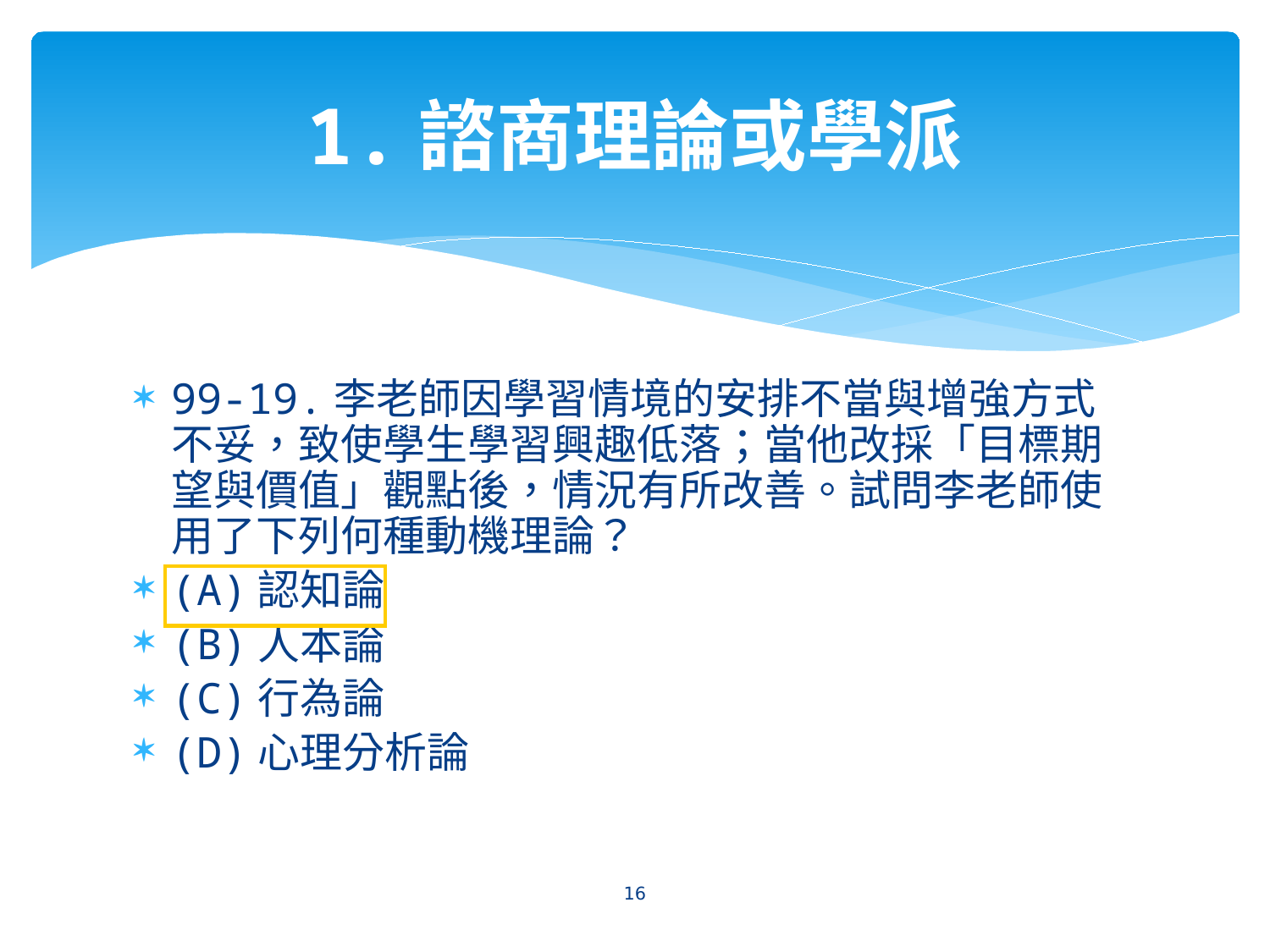

# 1.諮商理論或學派
99-19.李老師因學習情境的安排不當與增強方式不妥，致使學生學習興趣低落；當他改採「目標期望與價值」觀點後，情況有所改善。試問李老師使用了下列何種動機理論？
(A)認知論
(B)人本論
(C)行為論
(D)心理分析論

16